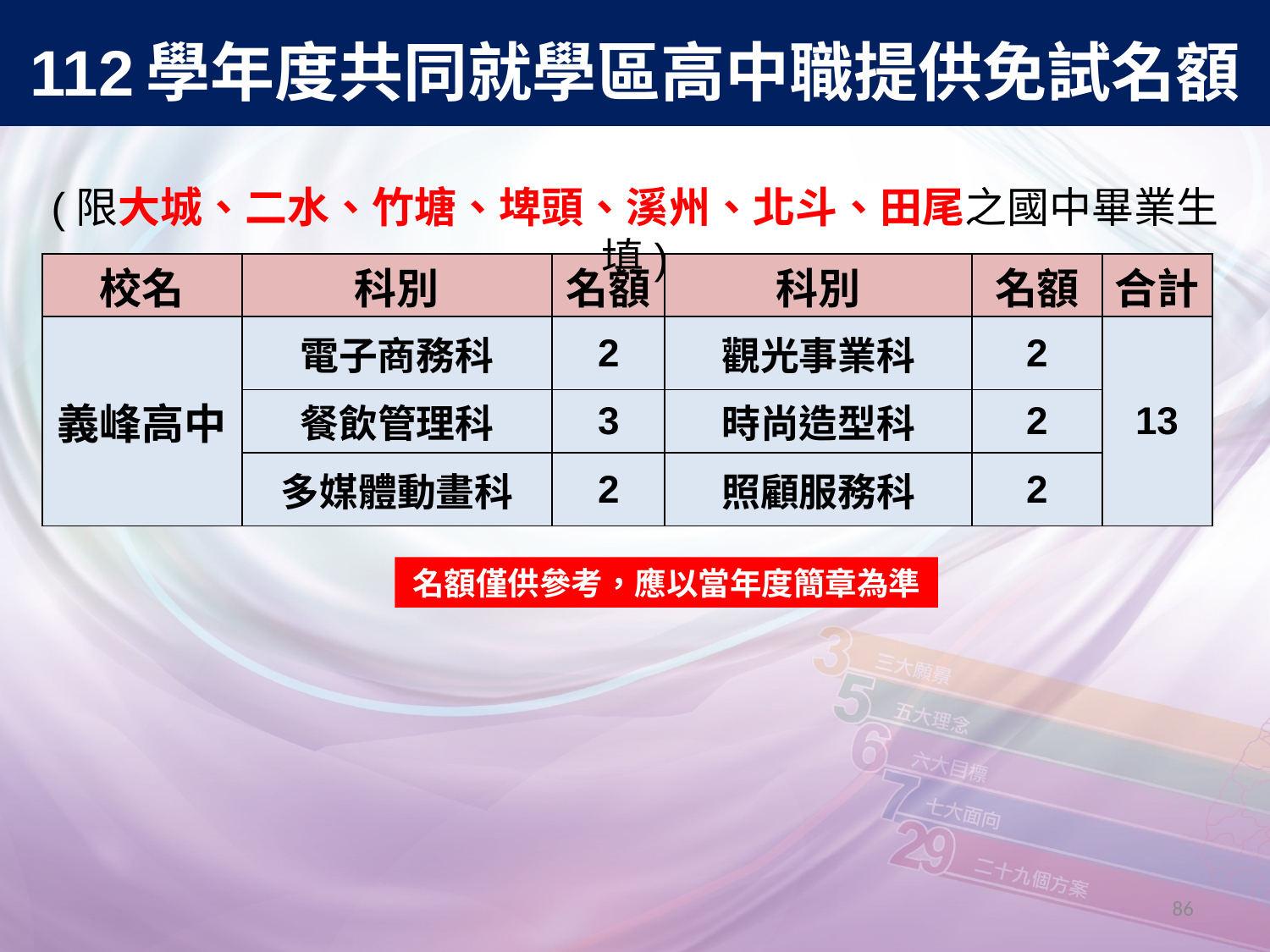

112學年度共同就學區高中職提供免試名額
(限大城、二水、竹塘、埤頭、溪州、北斗、田尾之國中畢業生填)
| 校名 | 科別 | 名額 | 科別 | 名額 | 合計 |
| --- | --- | --- | --- | --- | --- |
| 義峰高中 | 電子商務科 | 2 | 觀光事業科 | 2 | 13 |
|  | 餐飲管理科 | 3 | 時尚造型科 | 2 |  |
|  | 多媒體動畫科 | 2 | 照顧服務科 | 2 |  |
名額僅供參考，應以當年度簡章為準
86